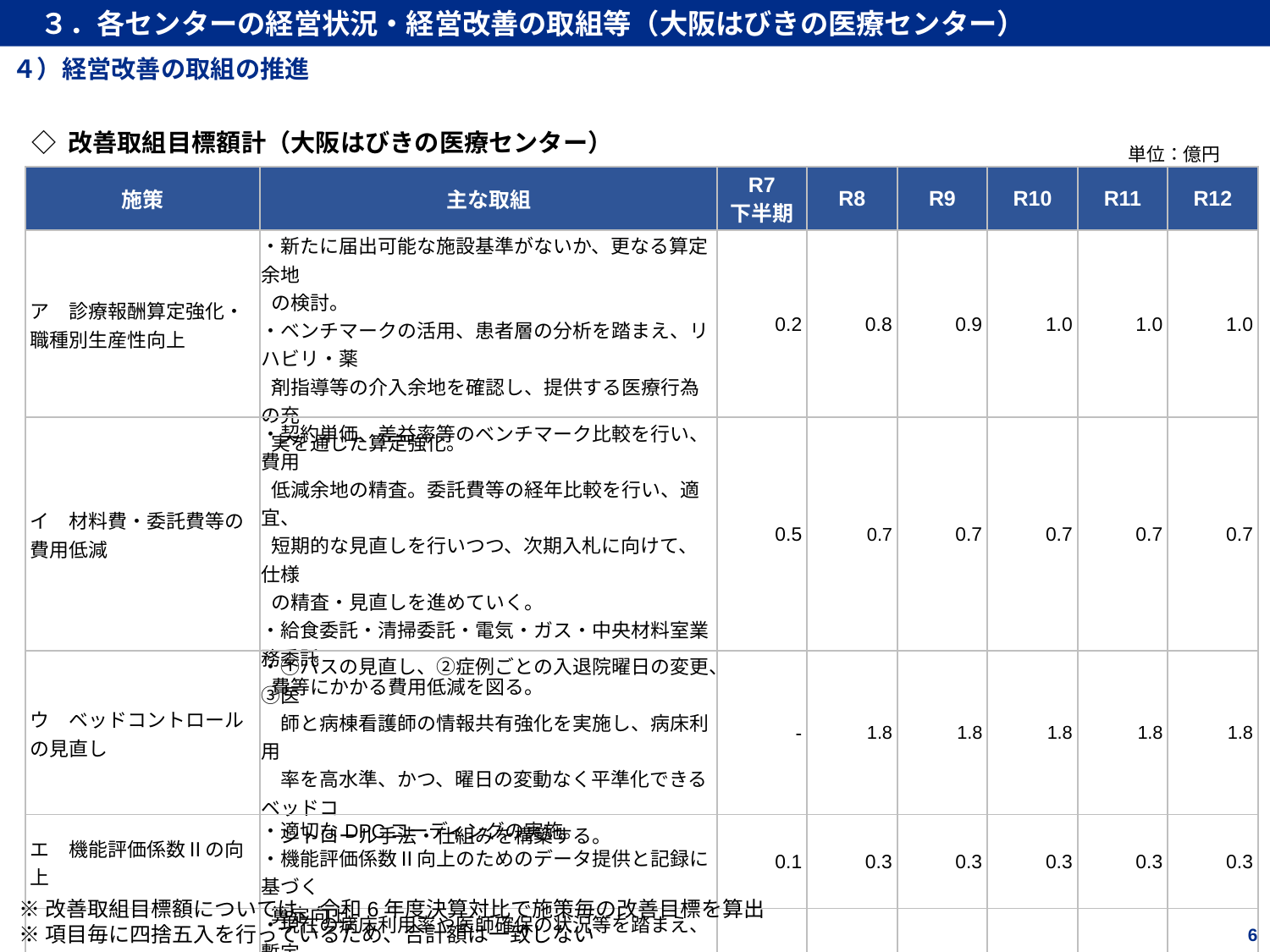

３．各センターの経営状況・経営改善の取組等（大阪はびきの医療センター）
４）経営改善の取組の推進
◇ 改善取組目標額計（大阪はびきの医療センター）
単位：億円
| 施策 | 主な取組 | R7 下半期 | R8 | R9 | R10 | R11 | R12 |
| --- | --- | --- | --- | --- | --- | --- | --- |
| ア　診療報酬算定強化・職種別生産性向上 | ・新たに届出可能な施設基準がないか、更なる算定余地 の検討。 ・ベンチマークの活用、患者層の分析を踏まえ、リハビリ・薬 剤指導等の介入余地を確認し、提供する医療行為の充 実を通じた算定強化。 | 0.2 | 0.8 | 0.9 | 1.0 | 1.0 | 1.0 |
| イ　材料費・委託費等の費用低減 | ・契約単価、差益率等のベンチマーク比較を行い、費用 低減余地の精査。委託費等の経年比較を行い、適宜、 短期的な見直しを行いつつ、次期入札に向けて、仕様 の精査・見直しを進めていく。 ・給食委託・清掃委託・電気・ガス・中央材料室業務委託 費等にかかる費用低減を図る。 | 0.5 | 0.7 | 0.7 | 0.7 | 0.7 | 0.7 |
| ウ　ベッドコントロールの見直し | ・①パスの見直し、②症例ごとの入退院曜日の変更、③医 　師と病棟看護師の情報共有強化を実施し、病床利用 　率を高水準、かつ、曜日の変動なく平準化できるベッドコ 　ントロール手法・仕組みを構築する。 | - | 1.8 | 1.8 | 1.8 | 1.8 | 1.8 |
| エ　機能評価係数Ⅱの向上 | ・適切なDPCコーディングの実施。 ・機能評価係数Ⅱ向上のためのデータ提供と記録に基づく 算定向上。 | 0.1 | 0.3 | 0.3 | 0.3 | 0.3 | 0.3 |
| オ　病棟機能再編(構成変更・類上げ) | ・現在の病床利用率や医師確保の状況等を踏まえ、暫定 的に病床を休床し、医療資源を集中させることで、効率　 的かつ効果的な医療提供体制を構築。 ・入院患者数に合わせた配置の見直しを行う。 | - | 0.8 | 1.6 | 1.6 | 1.6 | 1.6 |
| カ　地域連携・救急受入体制強化 | ・新規患者数の増加を図るため、救急受入体制強化によ る救急搬送件数の増加、地域連携強化による初診患者 数の増加を図る。 | 「ウ　ベッドコントロールの見直し」に含む |  |  |  |  |  |
| 合計 |  | 0.7 | 4.5 | 5.4 | 5.5 | 5.5 | 5.5 |
※改善取組目標額については、令和6年度決算対比で施策毎の改善目標を算出
※項目毎に四捨五入を行っているため、合計額は一致しない
6